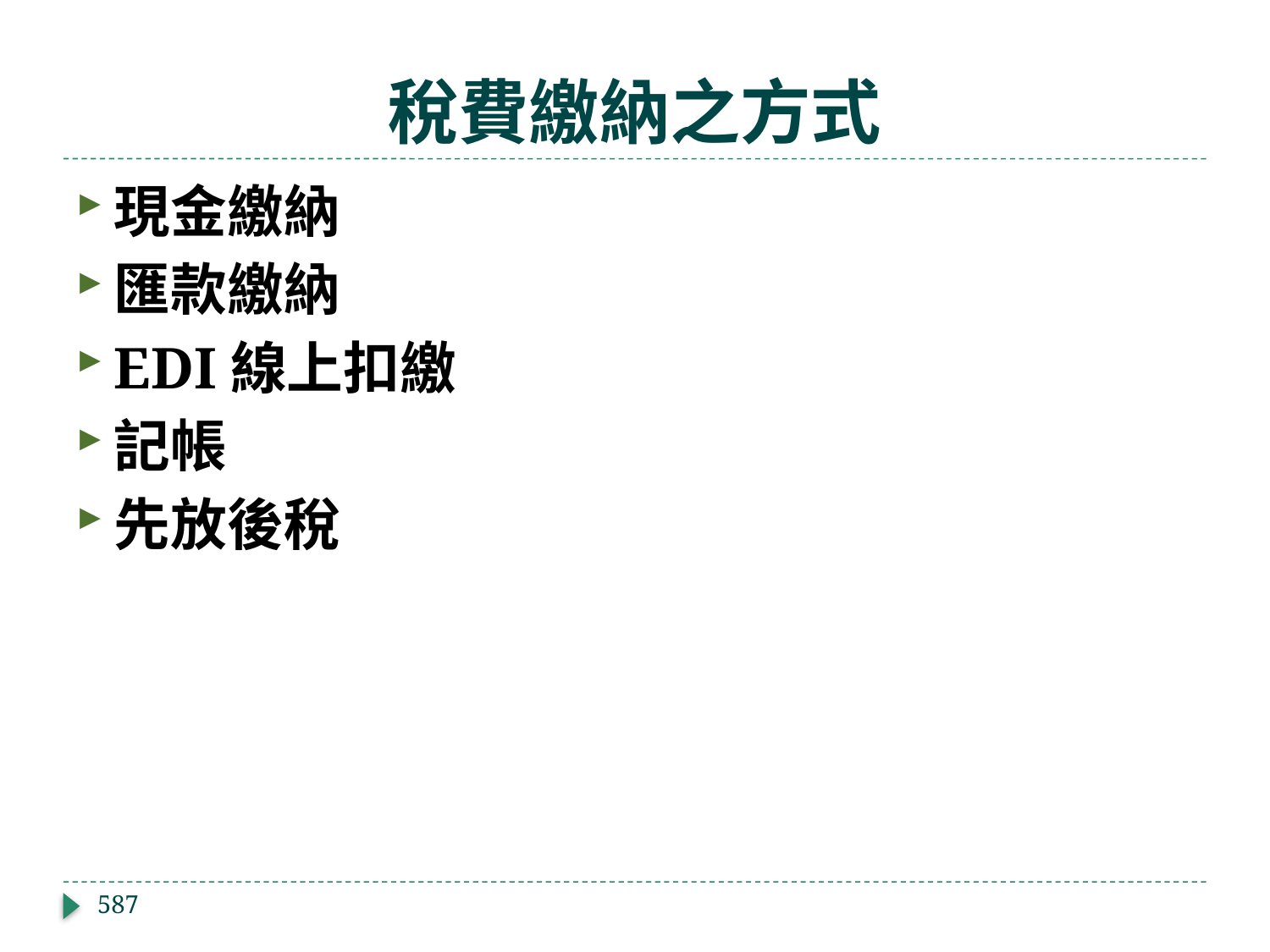

# 稅費繳納之方式
現金繳納
匯款繳納
EDI線上扣繳
記帳
先放後稅
587